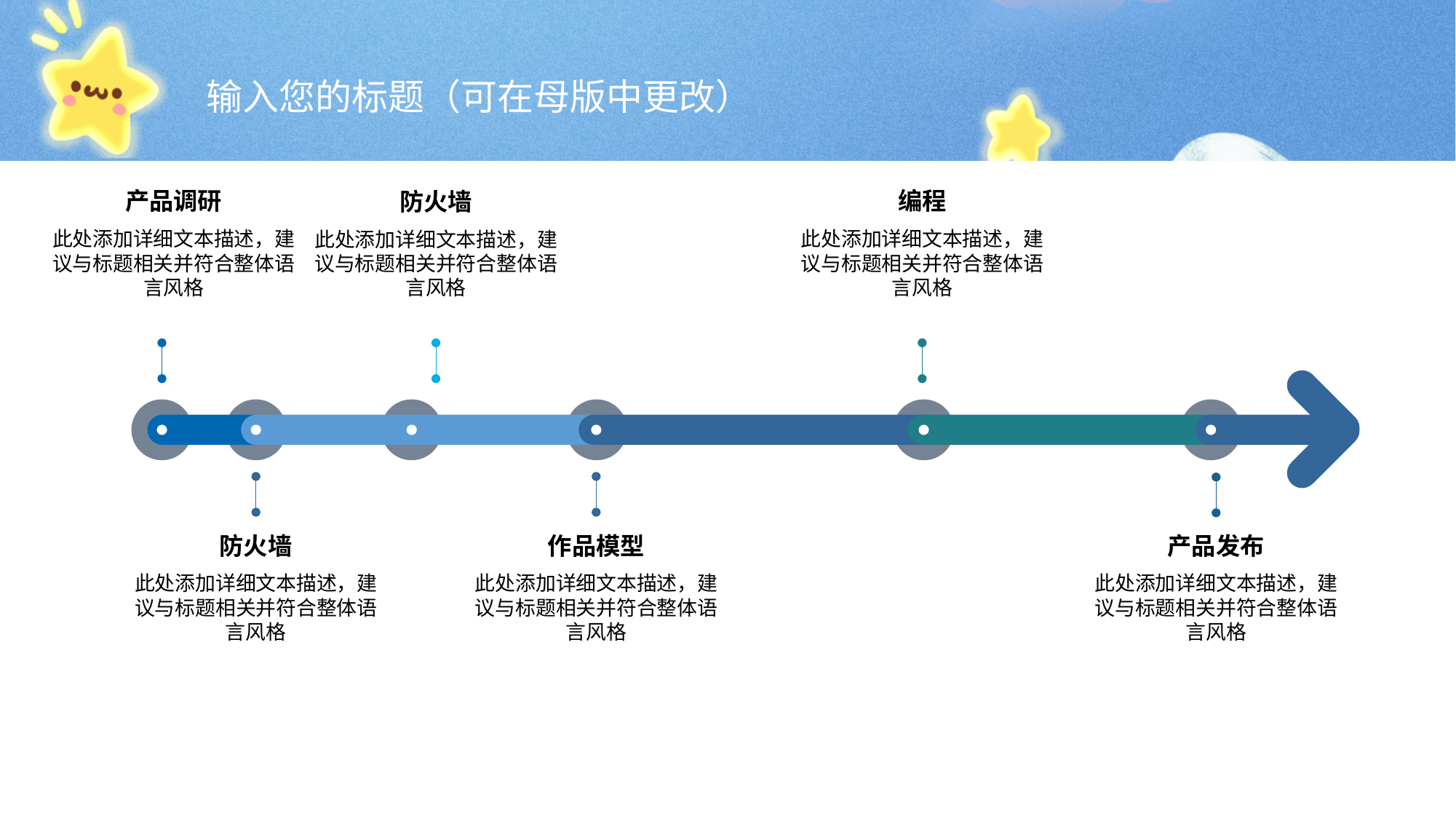

产品调研
此处添加详细文本描述，建议与标题相关并符合整体语言风格
编程
此处添加详细文本描述，建议与标题相关并符合整体语言风格
防火墙
此处添加详细文本描述，建议与标题相关并符合整体语言风格

防火墙
此处添加详细文本描述，建议与标题相关并符合整体语言风格
作品模型
此处添加详细文本描述，建议与标题相关并符合整体语言风格
产品发布
此处添加详细文本描述，建议与标题相关并符合整体语言风格